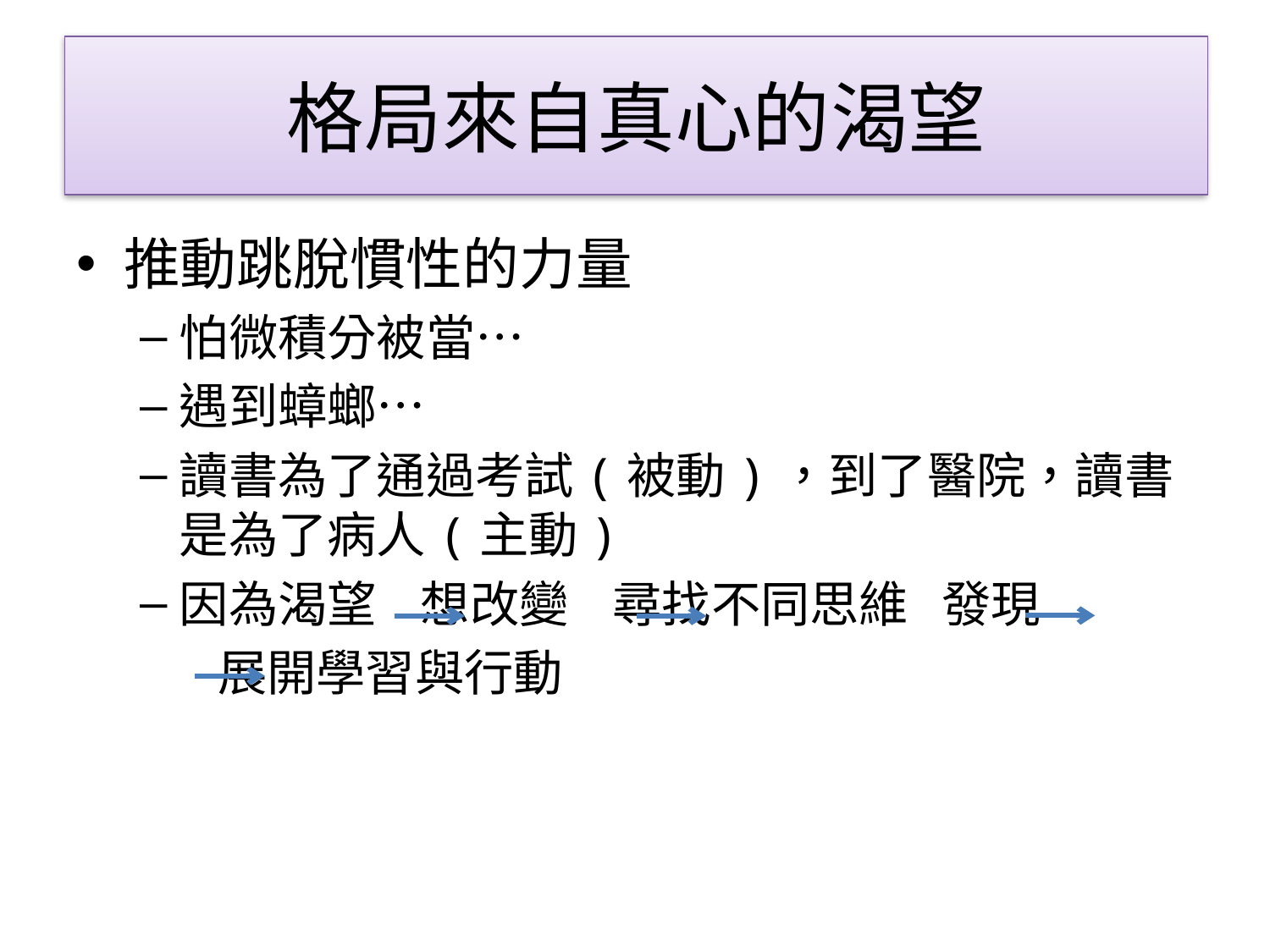

格局來自真心的渴望
#
推動跳脫慣性的力量
怕微積分被當…
遇到蟑螂…
讀書為了通過考試(被動)，到了醫院，讀書是為了病人(主動)
因為渴望    想改變    尋找不同思維   發現
      展開學習與行動